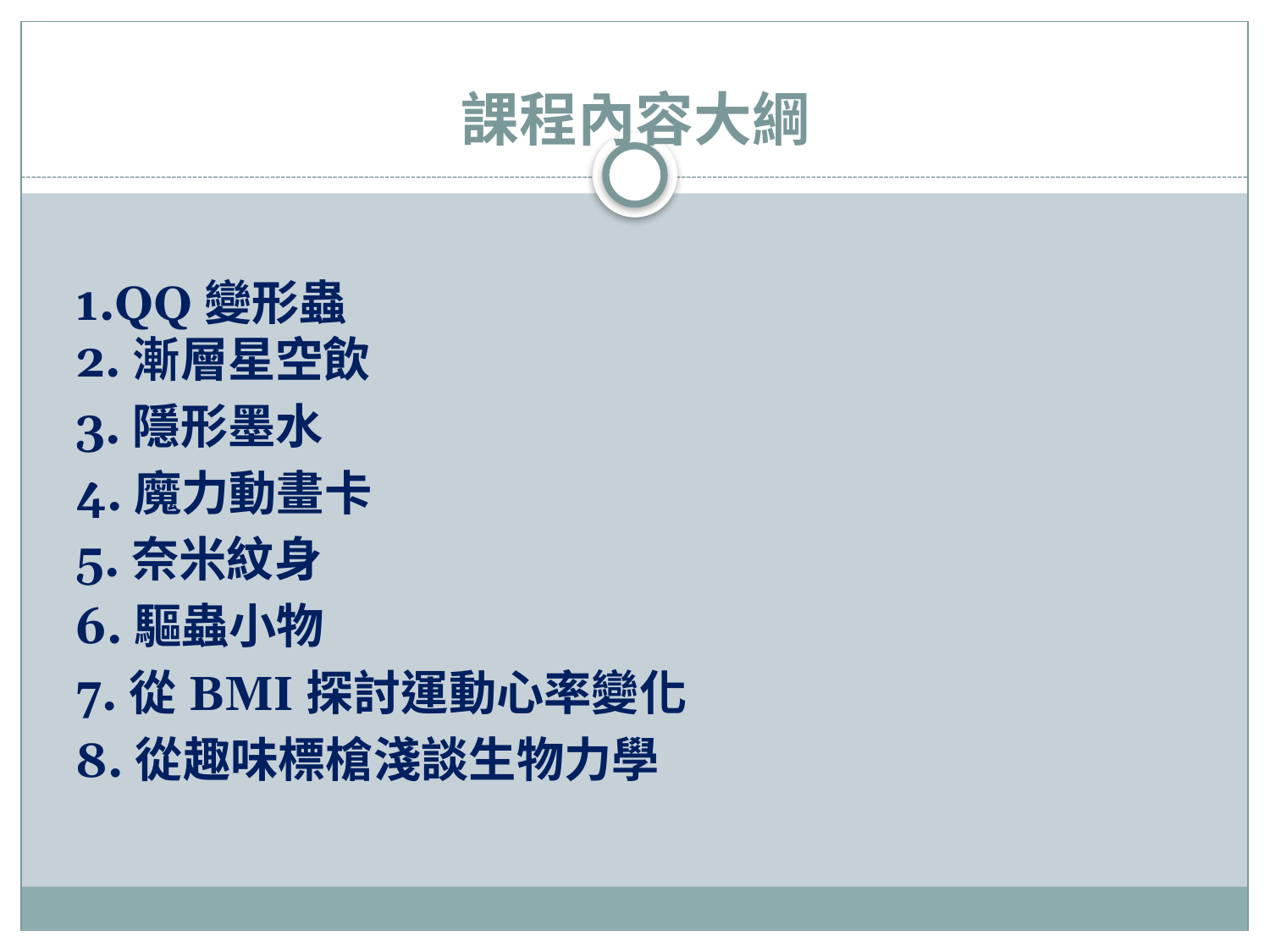

# 課程內容大綱
1.QQ變形蟲
2.漸層星空飲
3.隱形墨水
4.魔力動畫卡
5.奈米紋身
6.驅蟲小物
7.從BMI探討運動心率變化
8.從趣味標槍淺談生物力學